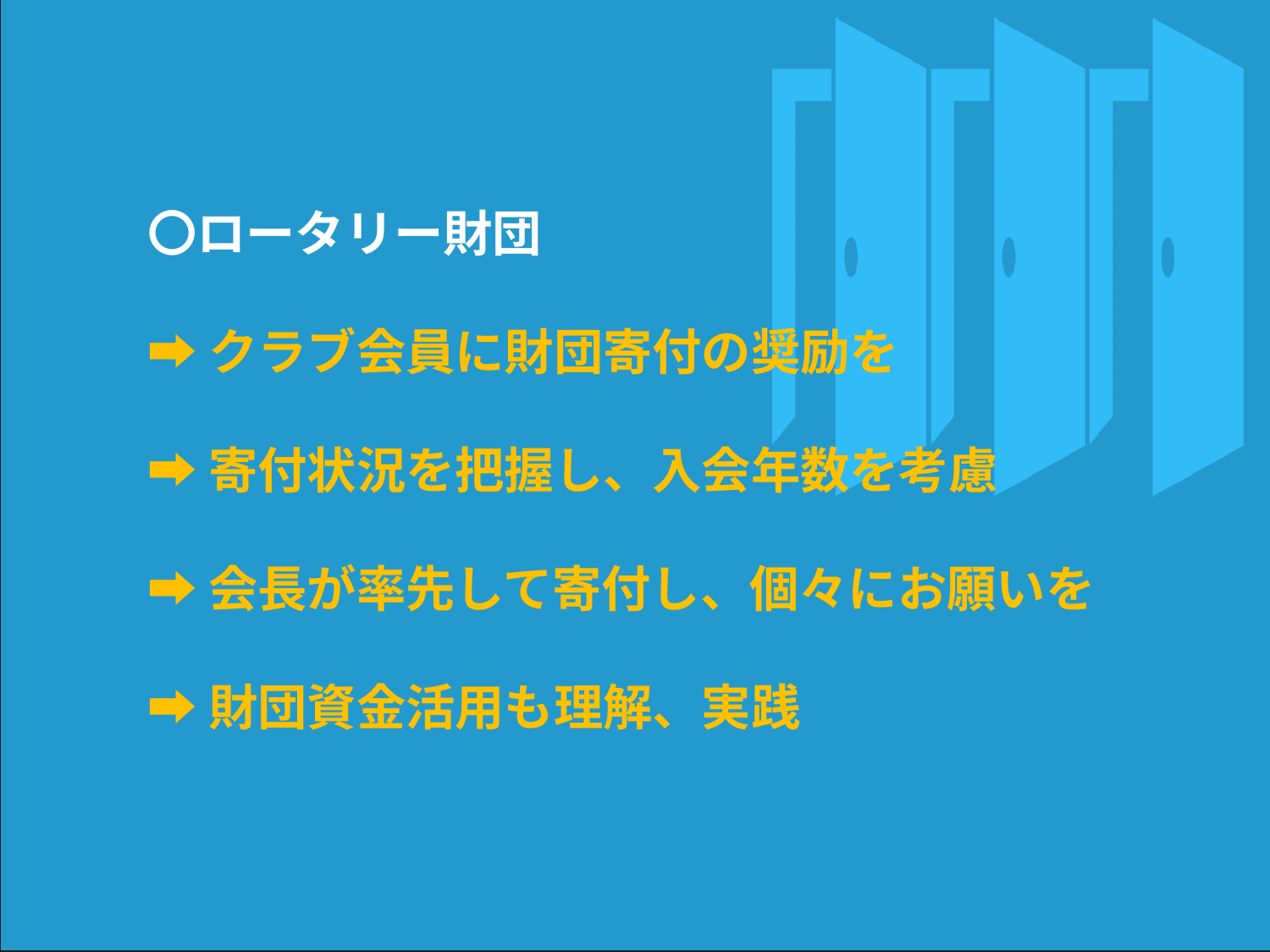

〇ロータリー財団

➡クラブ会員に財団寄付の奨励を

➡寄付状況を把握し、入会年数を考慮

➡会長が率先して寄付し、個々にお願いを

➡財団資金活用も理解、実践